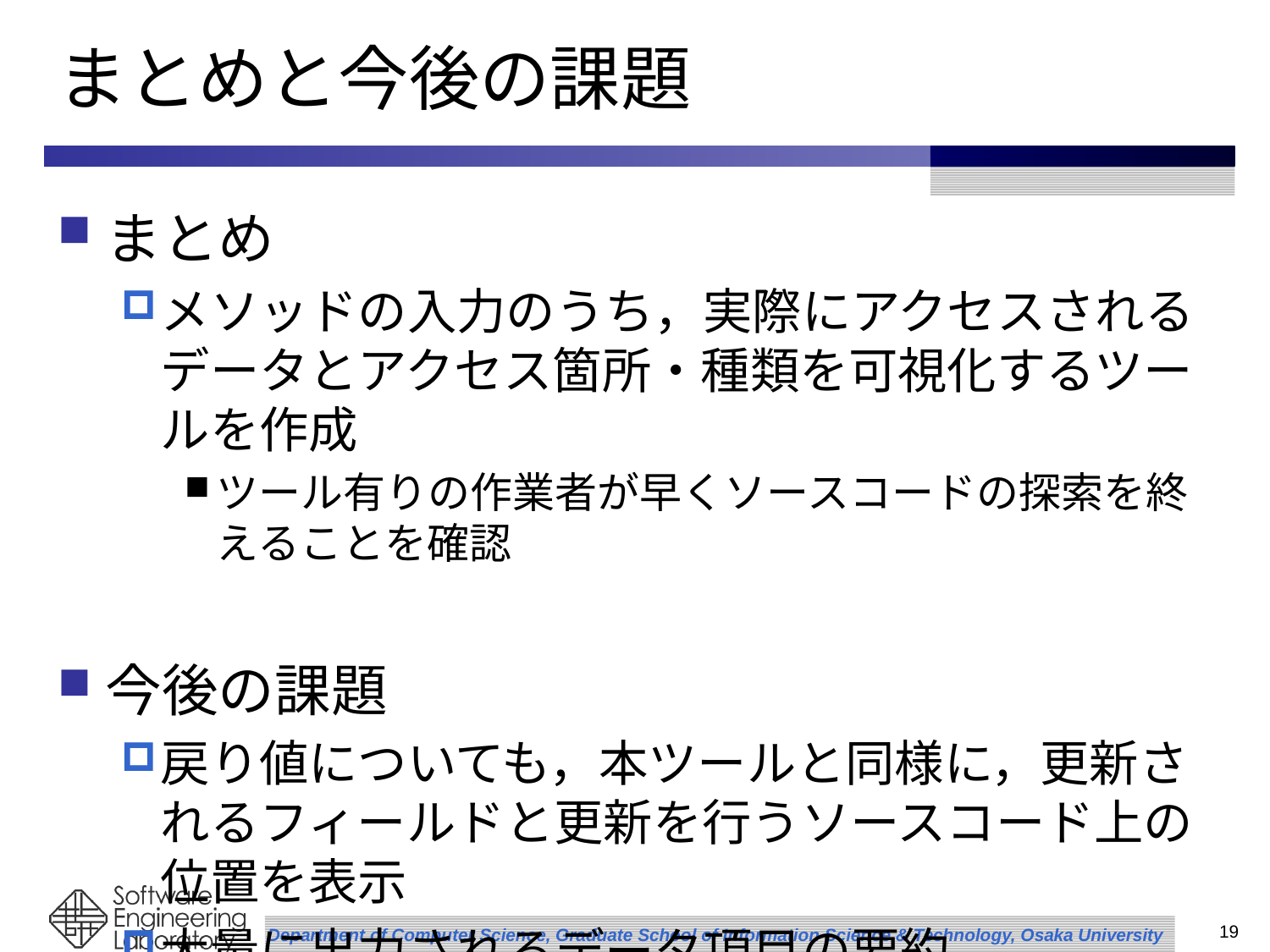

# まとめと今後の課題
まとめ
メソッドの入力のうち，実際にアクセスされるデータとアクセス箇所・種類を可視化するツールを作成
ツール有りの作業者が早くソースコードの探索を終えることを確認

今後の課題
戻り値についても，本ツールと同様に，更新されるフィールドと更新を行うソースコード上の位置を表示
大量に出力されるデータ項目の要約

19